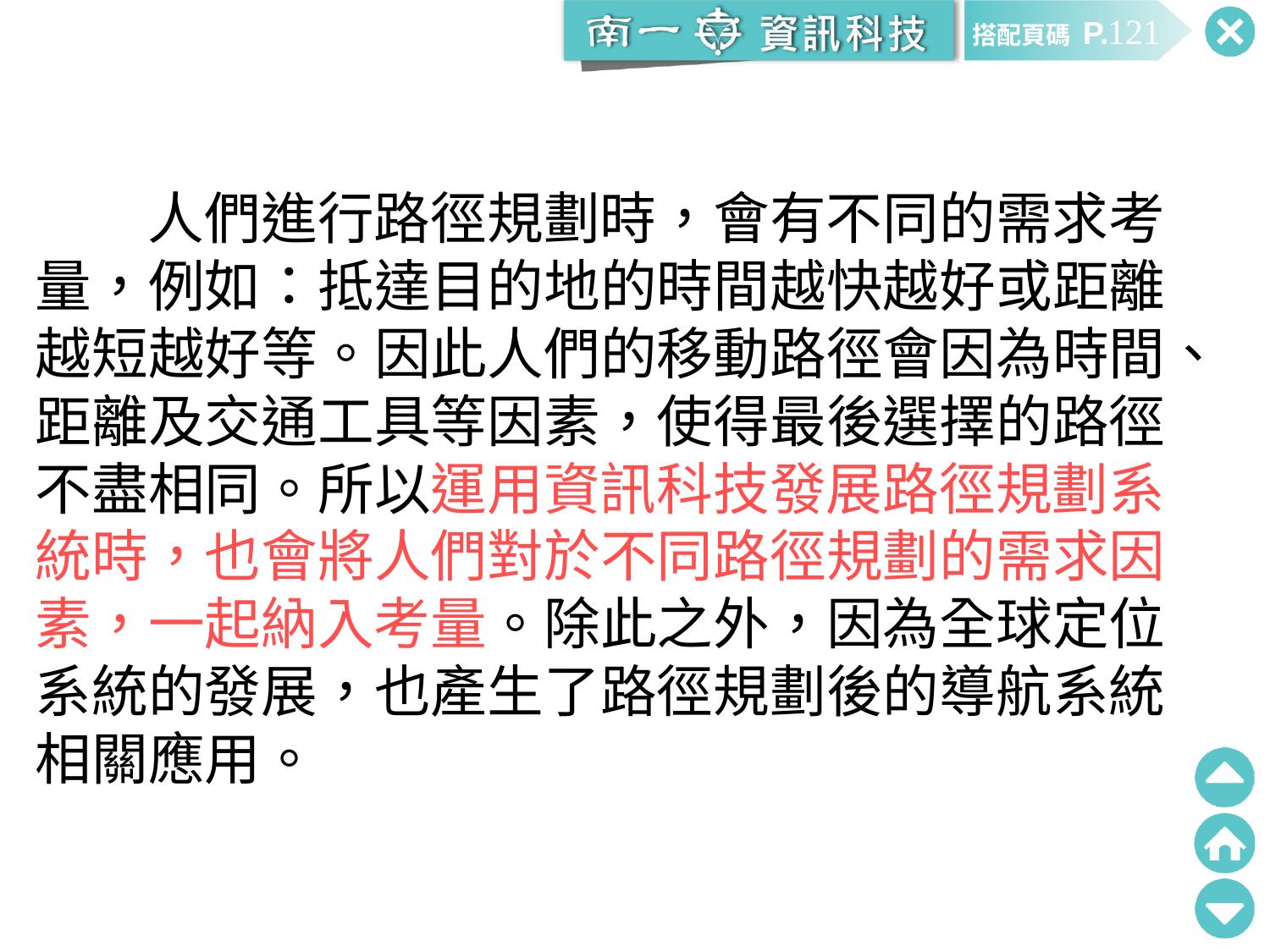

121
# 人們進行路徑規劃時，會有不同的需求考量，例如：抵達目的地的時間越快越好或距離越短越好等。因此人們的移動路徑會因為時間、距離及交通工具等因素，使得最後選擇的路徑不盡相同。所以運用資訊科技發展路徑規劃系統時，也會將人們對於不同路徑規劃的需求因素，一起納入考量。除此之外，因為全球定位系統的發展，也產生了路徑規劃後的導航系統相關應用。